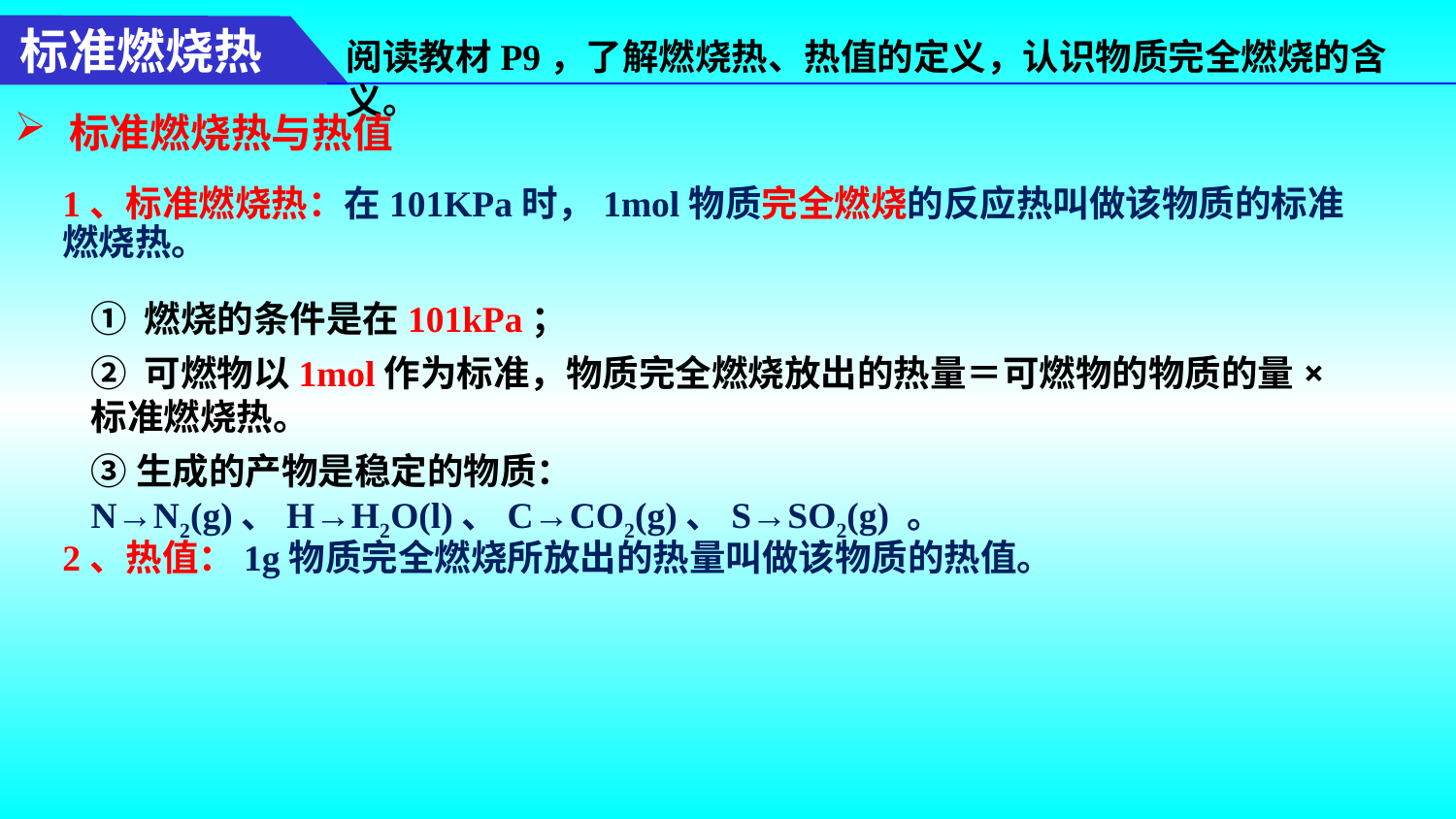

标准燃烧热

阅读教材P9，了解燃烧热、热值的定义，认识物质完全燃烧的含义。
标准燃烧热与热值
1、标准燃烧热：在101KPa时，1mol物质完全燃烧的反应热叫做该物质的标准燃烧热。
① 燃烧的条件是在101kPa；
② 可燃物以1mol作为标准，物质完全燃烧放出的热量＝可燃物的物质的量×标准燃烧热。
③生成的产物是稳定的物质：N→N2(g)、H→H2O(l)、C→CO2(g)、S→SO2(g) 。
2、热值：1g物质完全燃烧所放出的热量叫做该物质的热值。